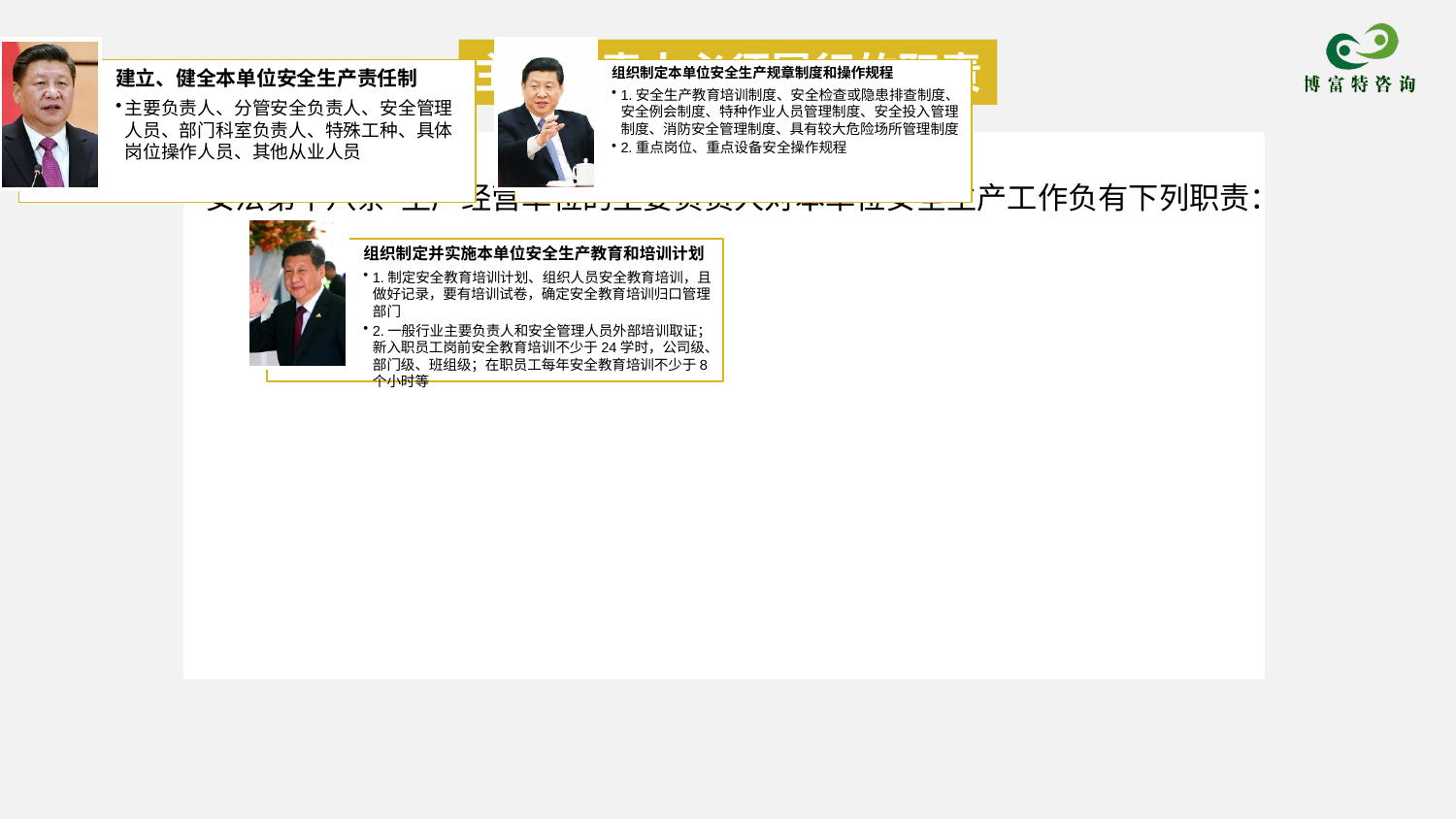

主要负责人必须履行的职责

安法第十八条  生产经营单位的主要负责人对本单位安全生产工作负有下列职责：
建立、健全本单位安全生产责任制
主要负责人、分管安全负责人、安全管理人员、部门科室负责人、特殊工种、具体岗位操作人员、其他从业人员
组织制定本单位安全生产规章制度和操作规程
1.安全生产教育培训制度、安全检查或隐患排查制度、安全例会制度、特种作业人员管理制度、安全投入管理制度、消防安全管理制度、具有较大危险场所管理制度
2.重点岗位、重点设备安全操作规程
组织制定并实施本单位安全生产教育和培训计划
1.制定安全教育培训计划、组织人员安全教育培训，且做好记录，要有培训试卷，确定安全教育培训归口管理部门
2.一般行业主要负责人和安全管理人员外部培训取证；新入职员工岗前安全教育培训不少于24学时，公司级、部门级、班组级；在职员工每年安全教育培训不少于8个小时等